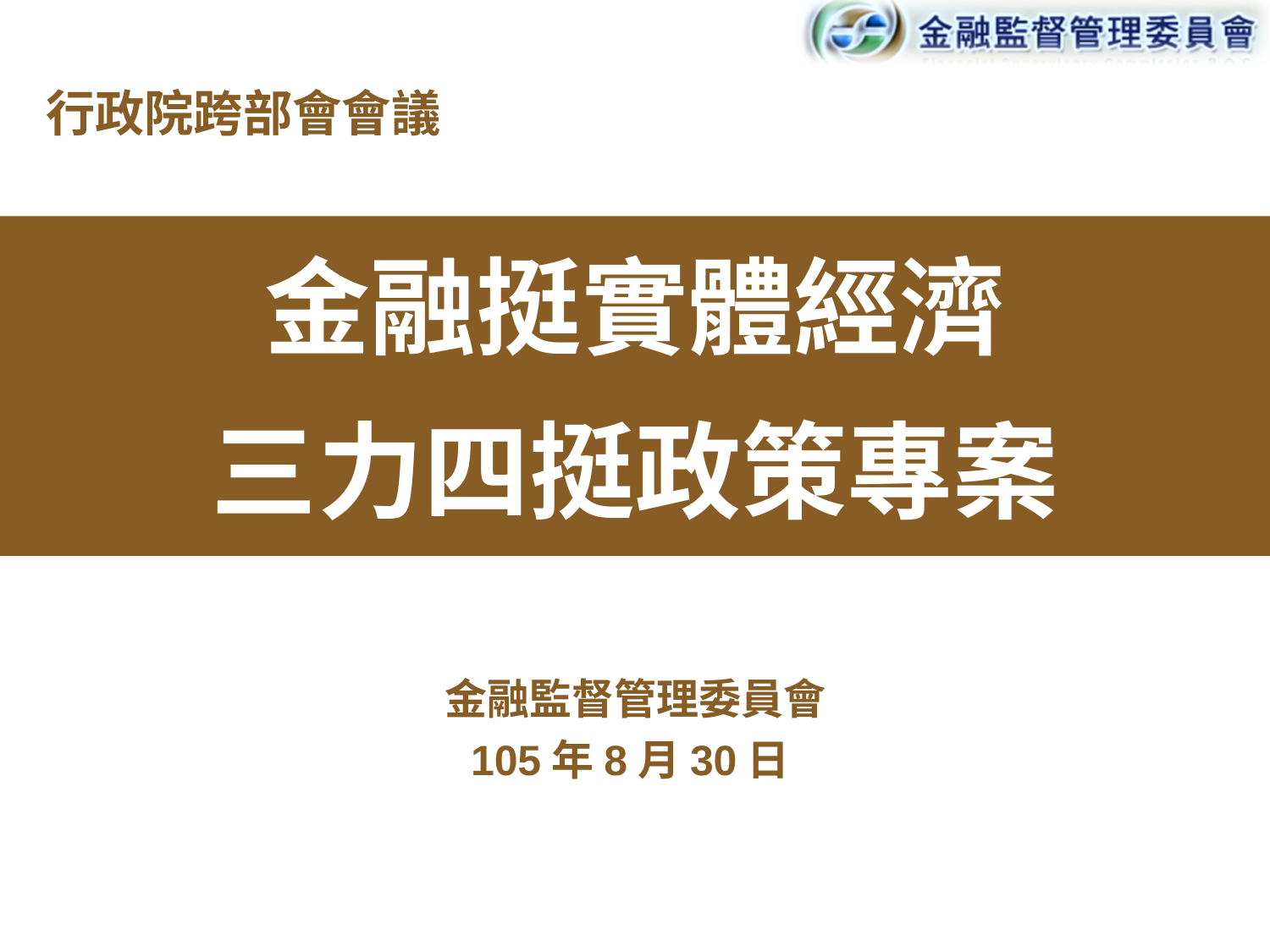

行政院跨部會會議
金融挺實體經濟
三力四挺政策專案
金融監督管理委員會
105年8月30日